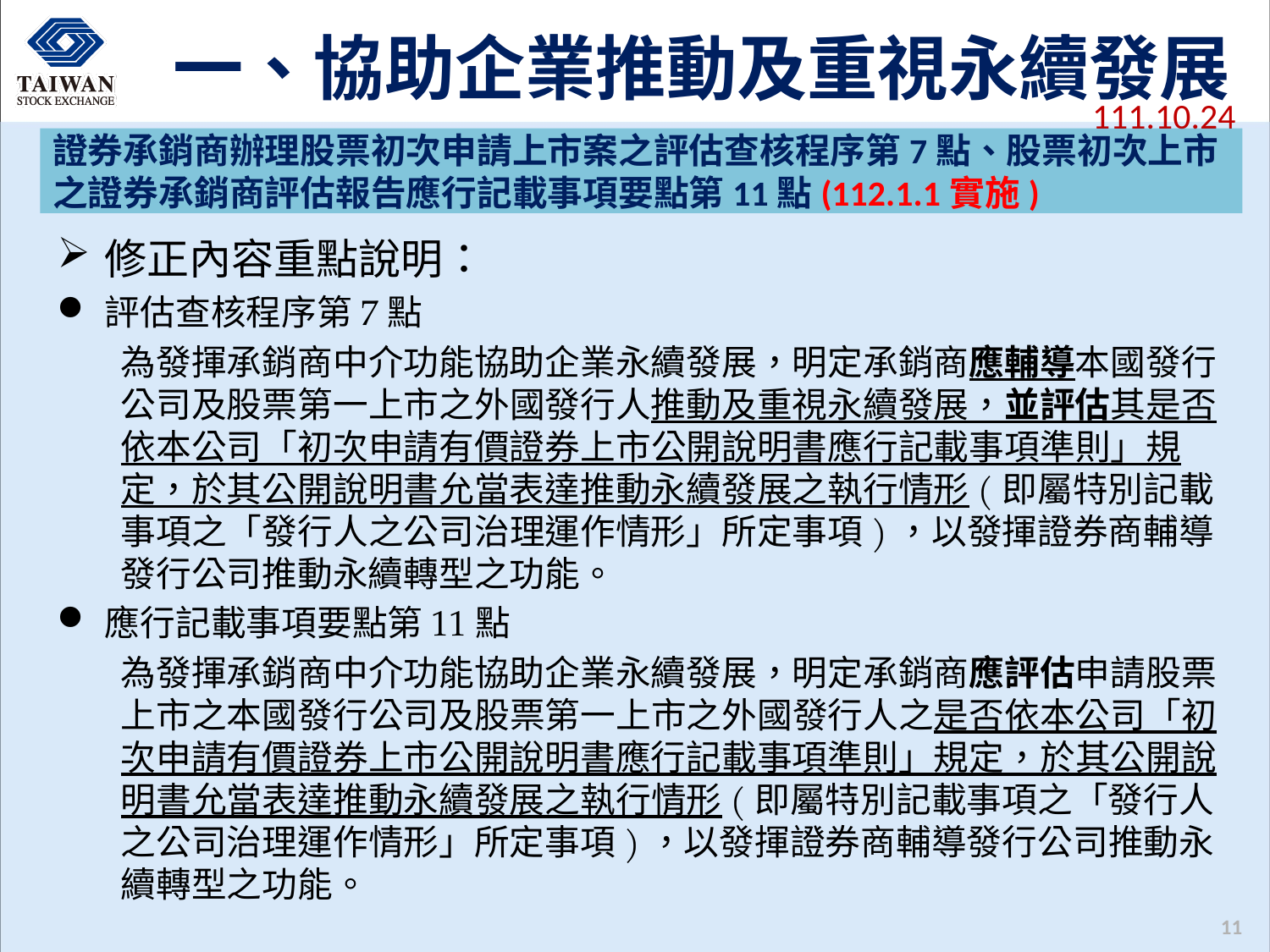

# 一、協助企業推動及重視永續發展
111.10.24
證券承銷商辦理股票初次申請上市案之評估查核程序第7點、股票初次上市之證券承銷商評估報告應行記載事項要點第11點(112.1.1實施)
修正內容重點說明：
評估查核程序第7點
為發揮承銷商中介功能協助企業永續發展，明定承銷商應輔導本國發行公司及股票第一上市之外國發行人推動及重視永續發展，並評估其是否依本公司「初次申請有價證券上市公開說明書應行記載事項準則」規定，於其公開說明書允當表達推動永續發展之執行情形(即屬特別記載事項之「發行人之公司治理運作情形」所定事項)，以發揮證券商輔導發行公司推動永續轉型之功能。
應行記載事項要點第11點
為發揮承銷商中介功能協助企業永續發展，明定承銷商應評估申請股票上市之本國發行公司及股票第一上市之外國發行人之是否依本公司「初次申請有價證券上市公開說明書應行記載事項準則」規定，於其公開說明書允當表達推動永續發展之執行情形(即屬特別記載事項之「發行人之公司治理運作情形」所定事項)，以發揮證券商輔導發行公司推動永續轉型之功能。
11